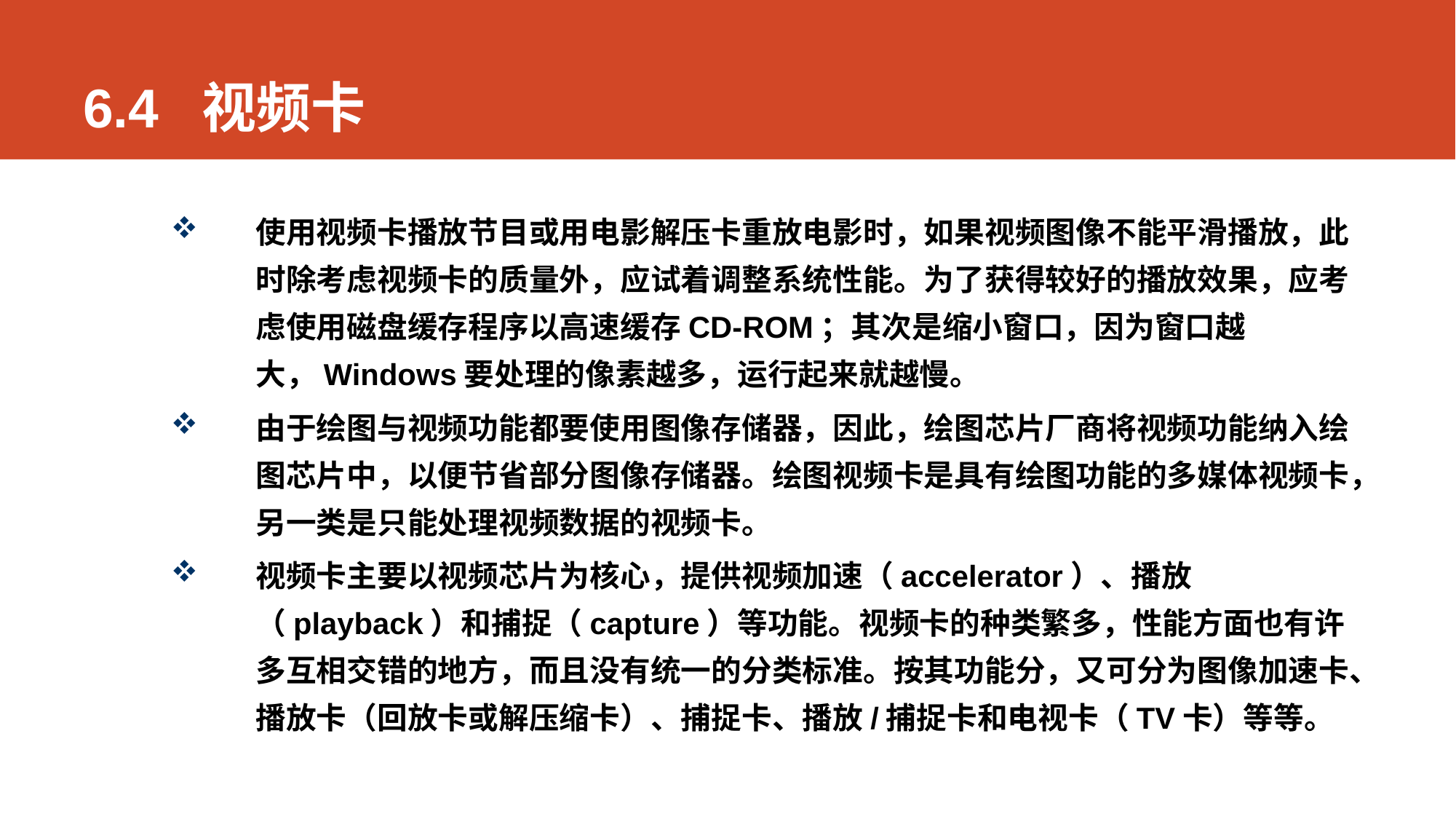

# 6.4  视频卡
使用视频卡播放节目或用电影解压卡重放电影时，如果视频图像不能平滑播放，此时除考虑视频卡的质量外，应试着调整系统性能。为了获得较好的播放效果，应考虑使用磁盘缓存程序以高速缓存CD-ROM；其次是缩小窗口，因为窗口越大，Windows要处理的像素越多，运行起来就越慢。
由于绘图与视频功能都要使用图像存储器，因此，绘图芯片厂商将视频功能纳入绘图芯片中，以便节省部分图像存储器。绘图视频卡是具有绘图功能的多媒体视频卡，另一类是只能处理视频数据的视频卡。
视频卡主要以视频芯片为核心，提供视频加速（accelerator）、播放（playback）和捕捉（capture）等功能。视频卡的种类繁多，性能方面也有许多互相交错的地方，而且没有统一的分类标准。按其功能分，又可分为图像加速卡、播放卡（回放卡或解压缩卡）、捕捉卡、播放/捕捉卡和电视卡（TV卡）等等。